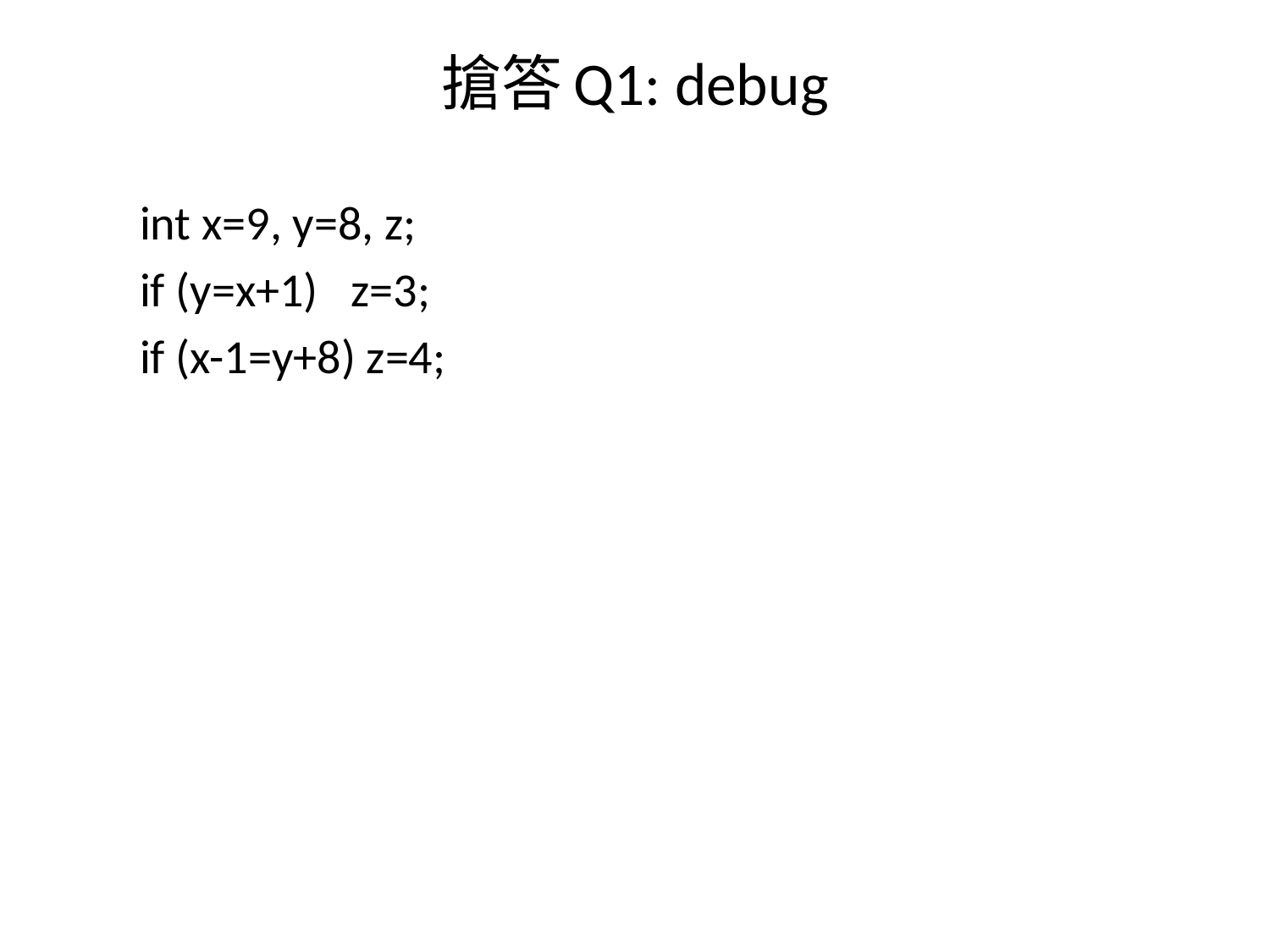

# 搶答Q1: debug
int x=9, y=8, z;
if (y=x+1)   z=3;
if (x-1=y+8) z=4;